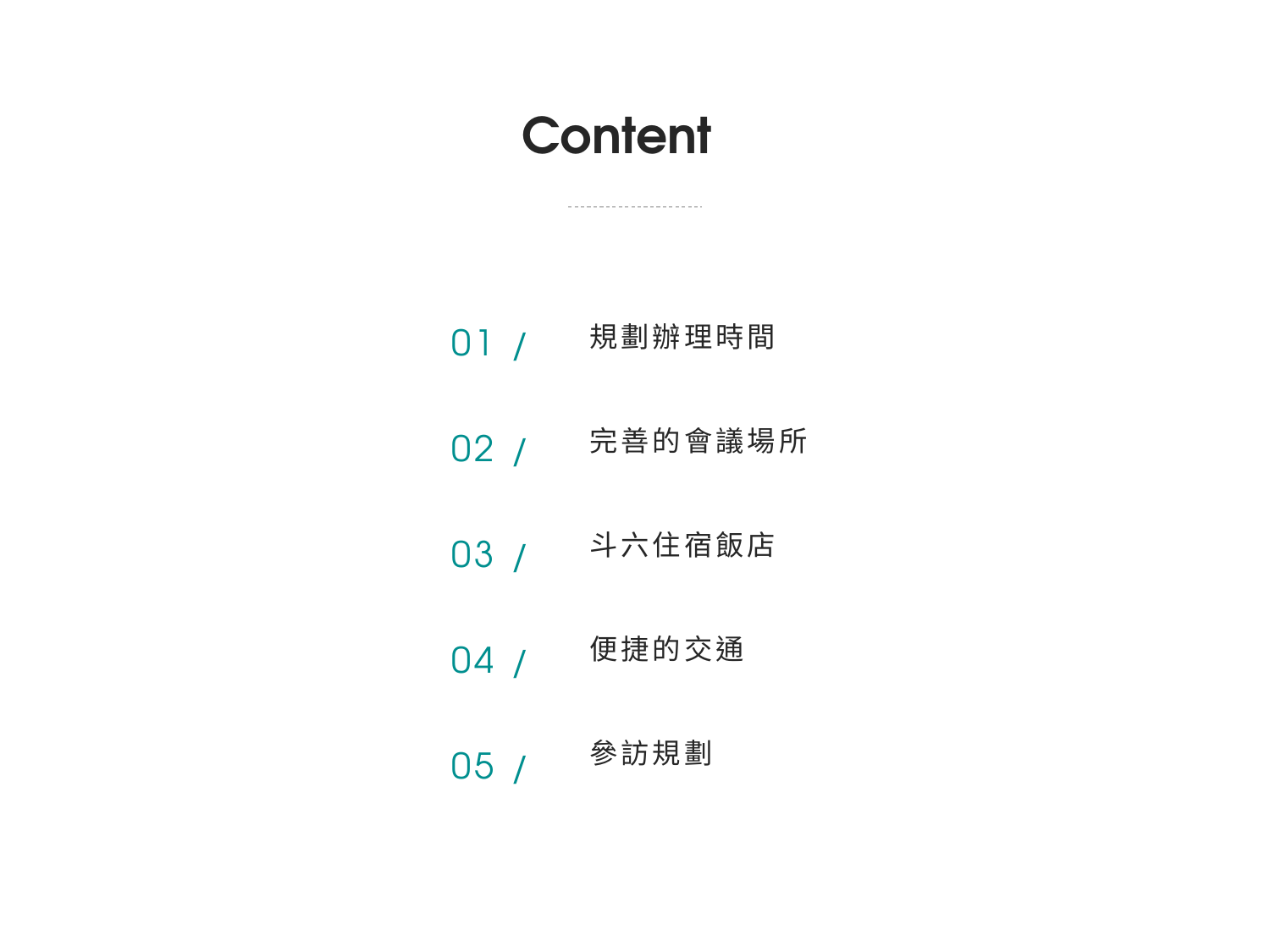

Content
01 /
02 /
03 /
04 /
05 /
規劃辦理時間
完善的會議場所
斗六住宿飯店
便捷的交通
參訪規劃